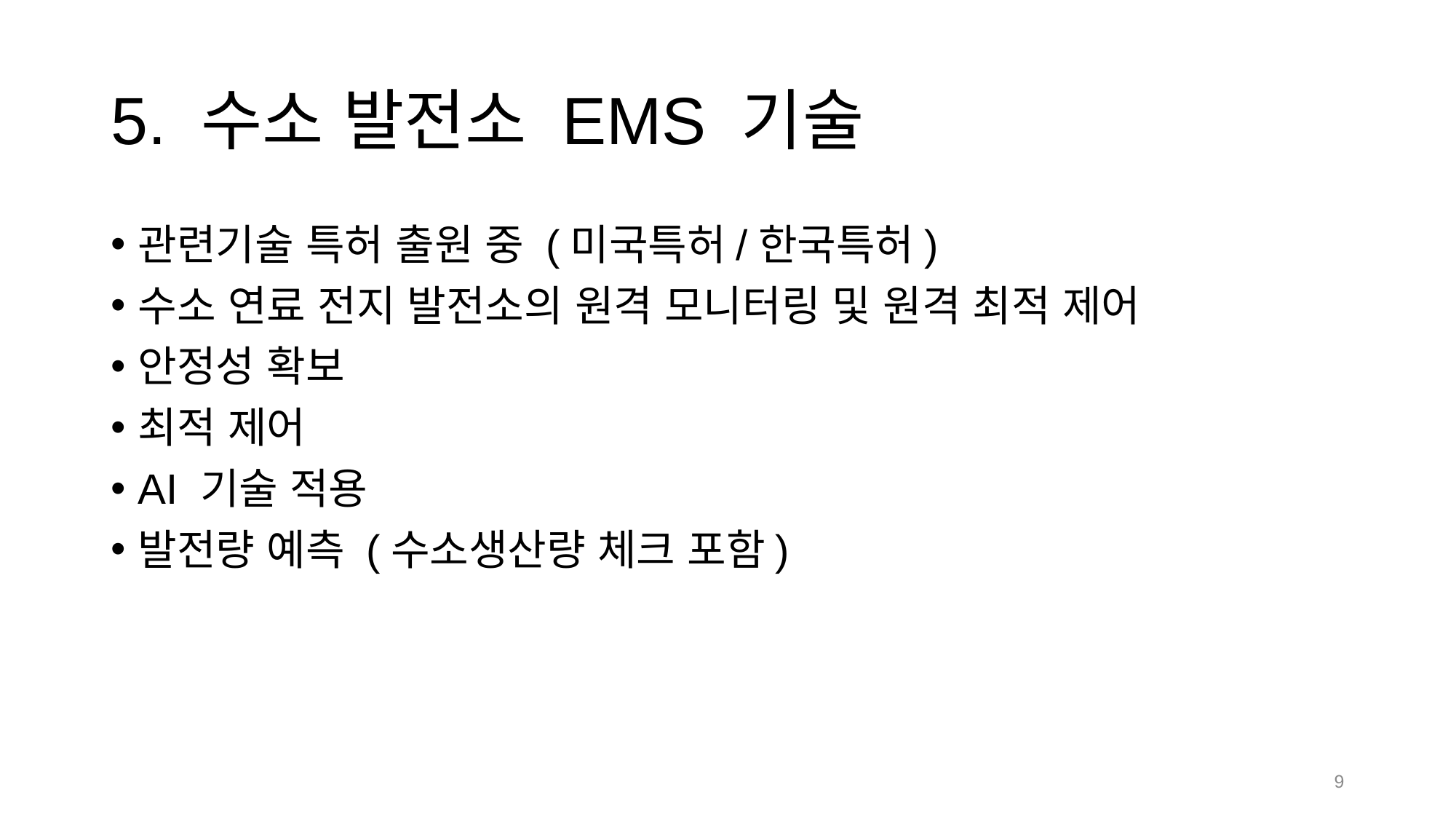

# 5. 수소 발전소 EMS 기술
관련기술 특허 출원 중 (미국특허/한국특허)
수소 연료 전지 발전소의 원격 모니터링 및 원격 최적 제어
안정성 확보
최적 제어
AI 기술 적용
발전량 예측 (수소생산량 체크 포함)
9